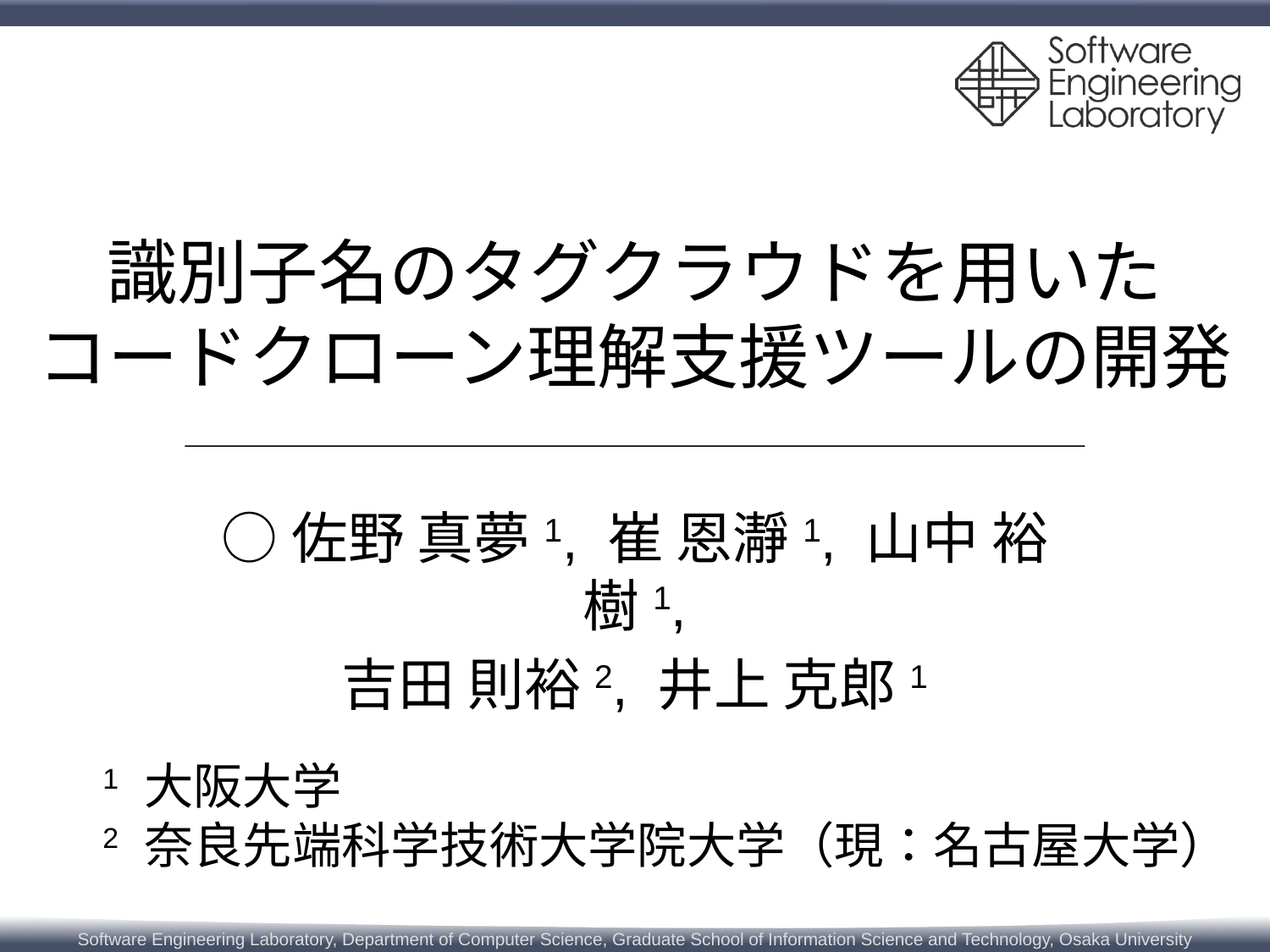

# 識別子名のタグクラウドを用いた コードクローン理解支援ツールの開発
○佐野 真夢1, 崔 恩瀞1, 山中 裕樹1,
吉田 則裕2, 井上 克郎1
1 大阪大学
2 奈良先端科学技術大学院大学（現：名古屋大学）